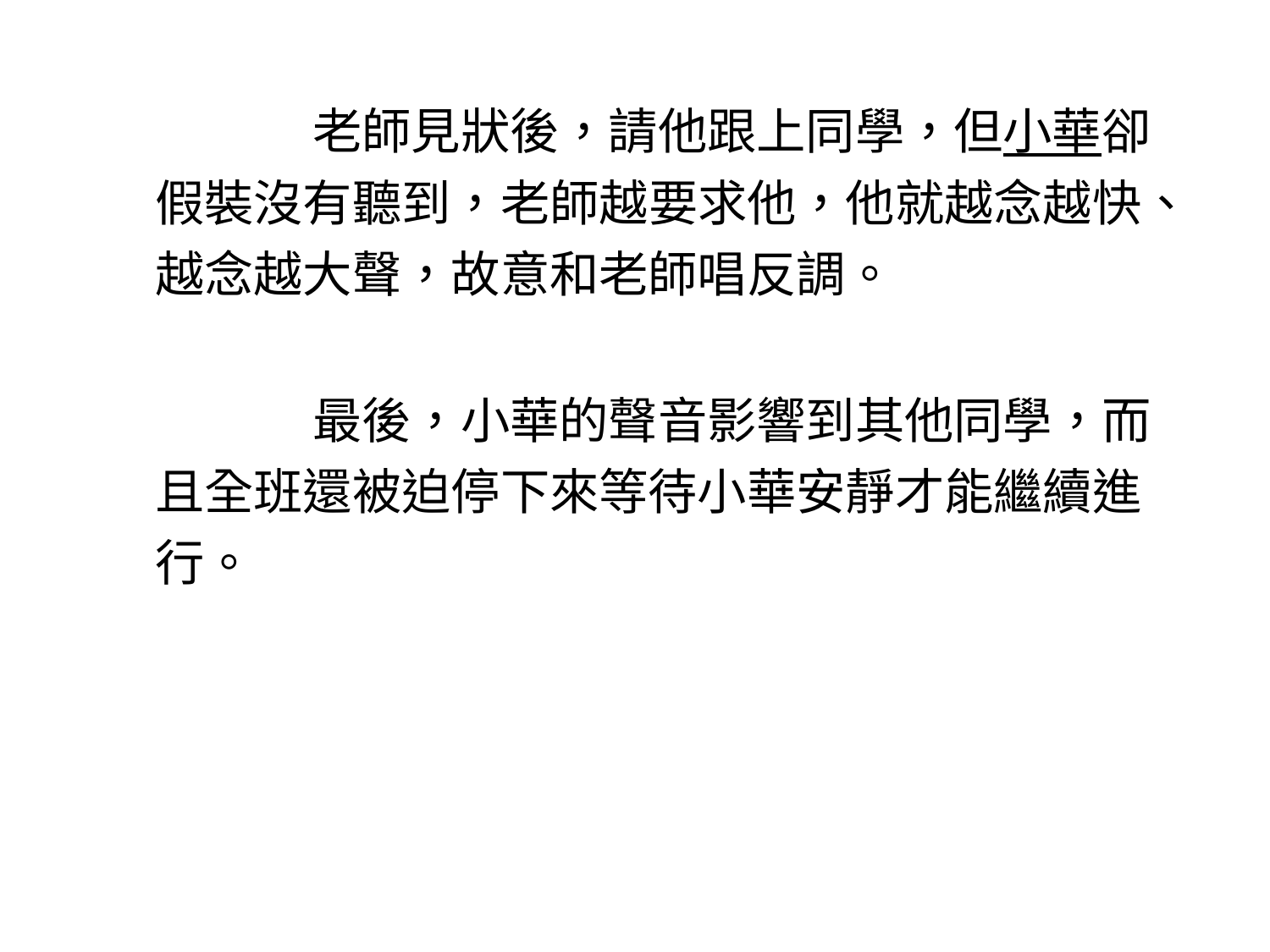

老師見狀後，請他跟上同學，但小華卻假裝沒有聽到，老師越要求他，他就越念越快、越念越大聲，故意和老師唱反調。

             最後，小華的聲音影響到其他同學，而且全班還被迫停下來等待小華安靜才能繼續進行。